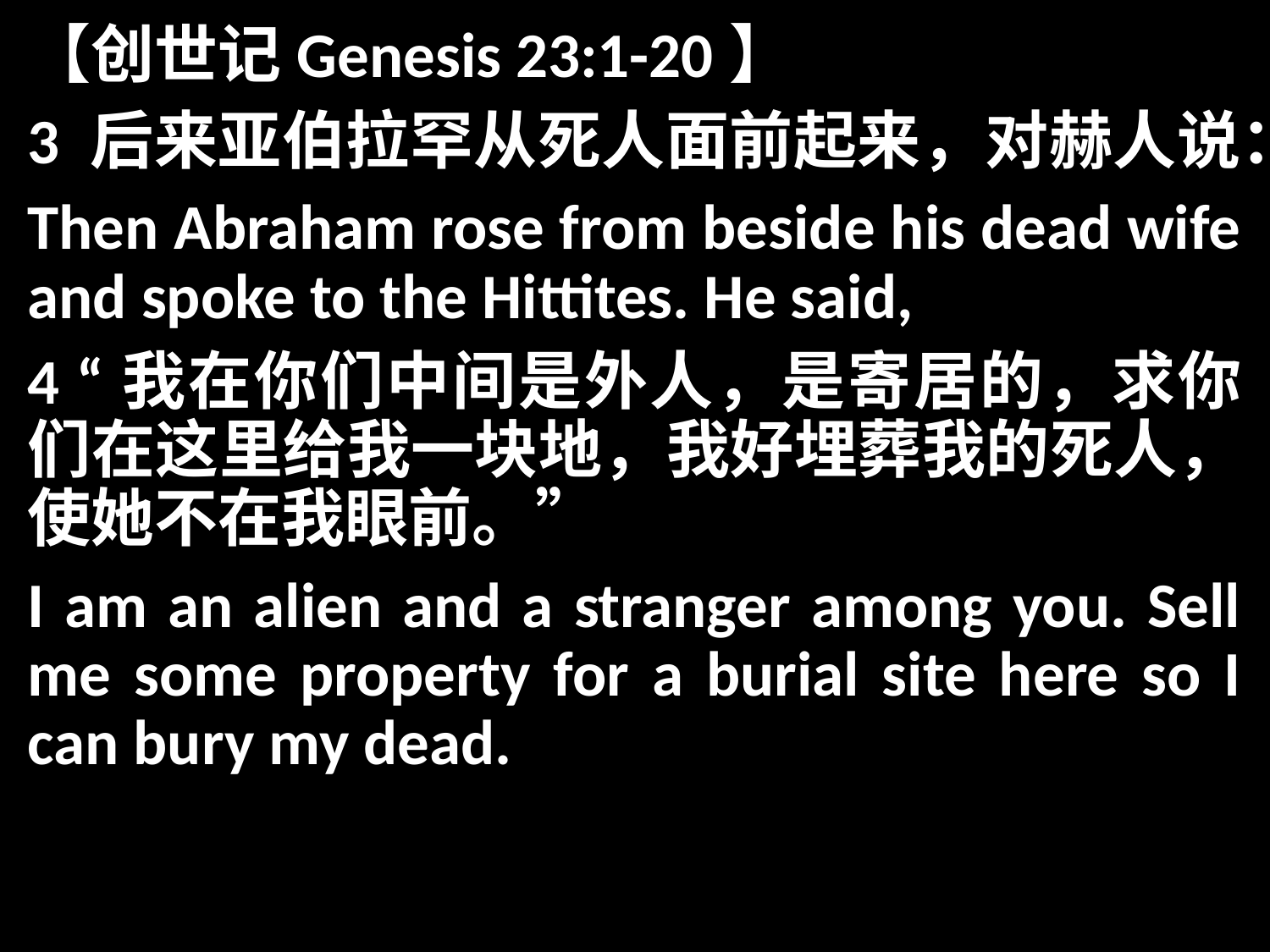

【创世记Genesis 23:1-20】
3 后来亚伯拉罕从死人面前起来，对赫人说：
Then Abraham rose from beside his dead wife and spoke to the Hittites. He said,
4 “我在你们中间是外人，是寄居的，求你们在这里给我一块地，我好埋葬我的死人，使她不在我眼前。”
I am an alien and a stranger among you. Sell me some property for a burial site here so I can bury my dead.